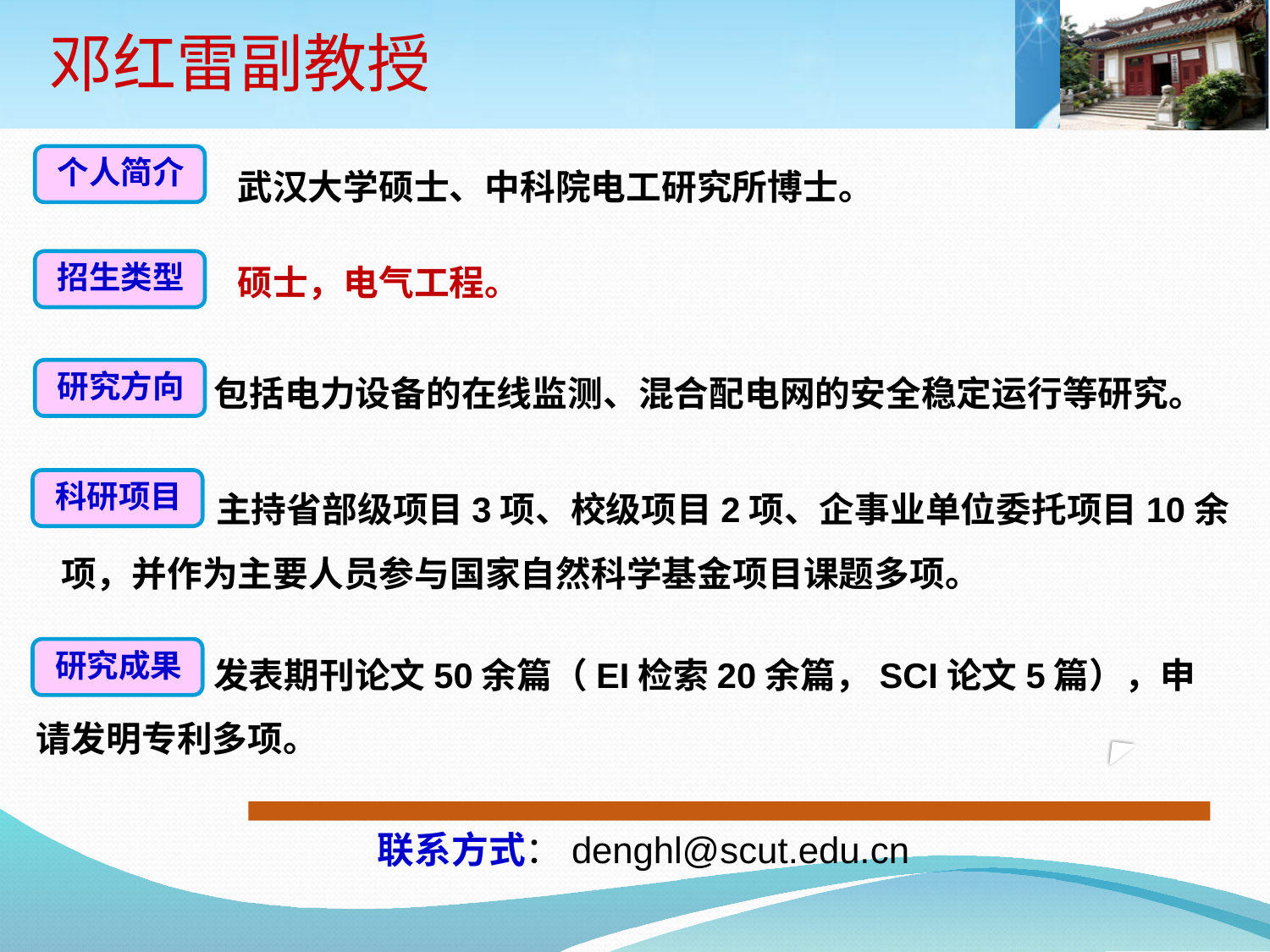

# 邓红雷副教授
个人简介

武汉大学硕士、中科院电工研究所博士。
硕士，电气工程。
招生类型

                            包括电力设备的在线监测、混合配电网的安全稳定运行等研究。
研究方向

                         主持省部级项目3项、校级项目2项、企事业单位委托项目10余项，并作为主要人员参与国家自然科学基金项目课题多项。
科研项目

                            发表期刊论文50余篇（EI检索20余篇，SCI论文5篇），申请发明专利多项。

研究成果

联系方式：denghl@scut.edu.cn